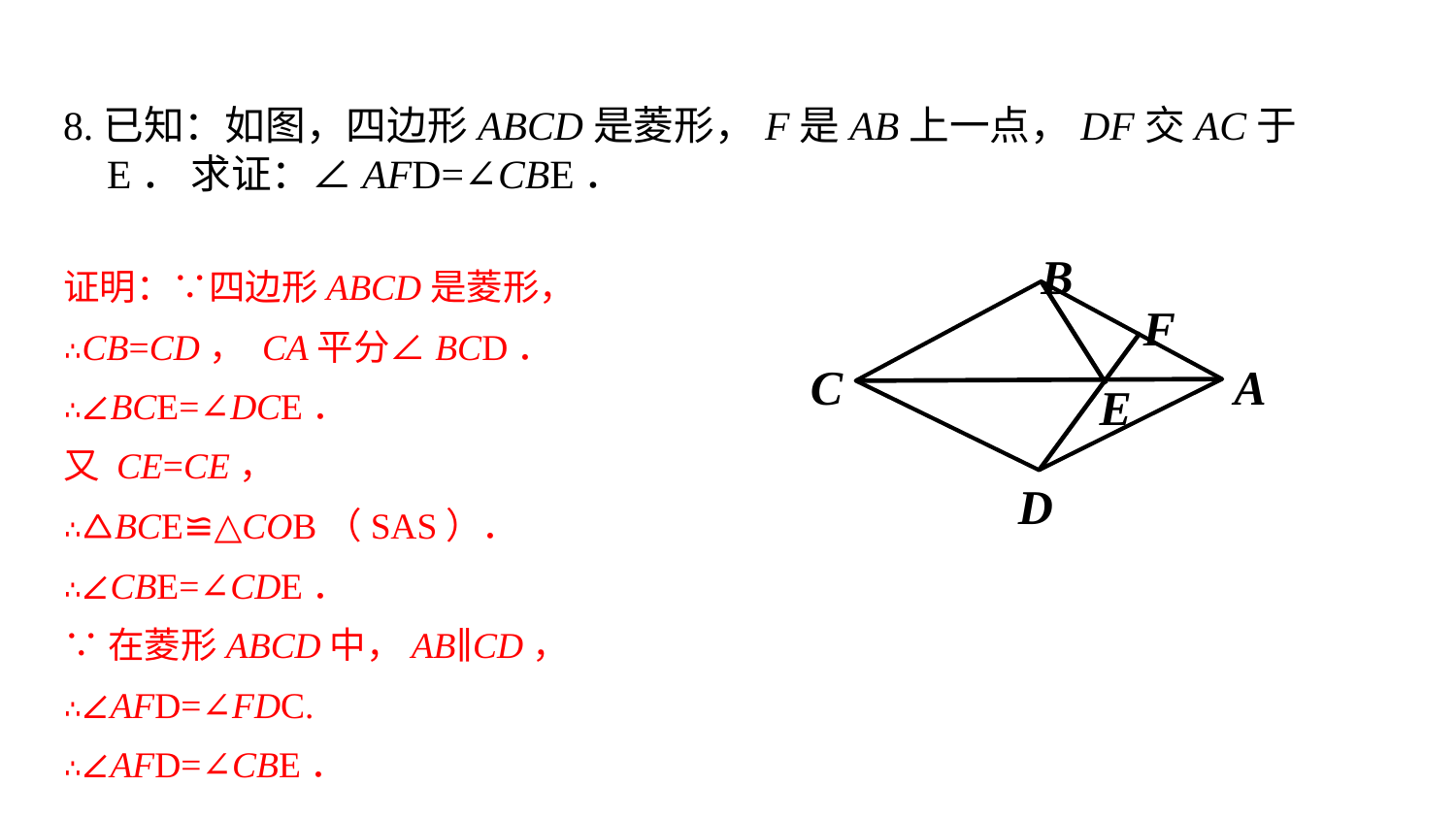

8.已知：如图，四边形ABCD是菱形，F是AB上一点，DF交AC于E． 求证：∠AFD=∠CBE．

证明：∵四边形ABCD是菱形，
∴CB=CD， CA平分∠BCD．
∴∠BCE=∠DCE．
又 CE=CE，
∴△BCE≌△COB（SAS）．
∴∠CBE=∠CDE．
∵在菱形ABCD中，AB∥CD，
∴∠AFD=∠FDC.
∴∠AFD=∠CBE．

B

F
C
A
E
D